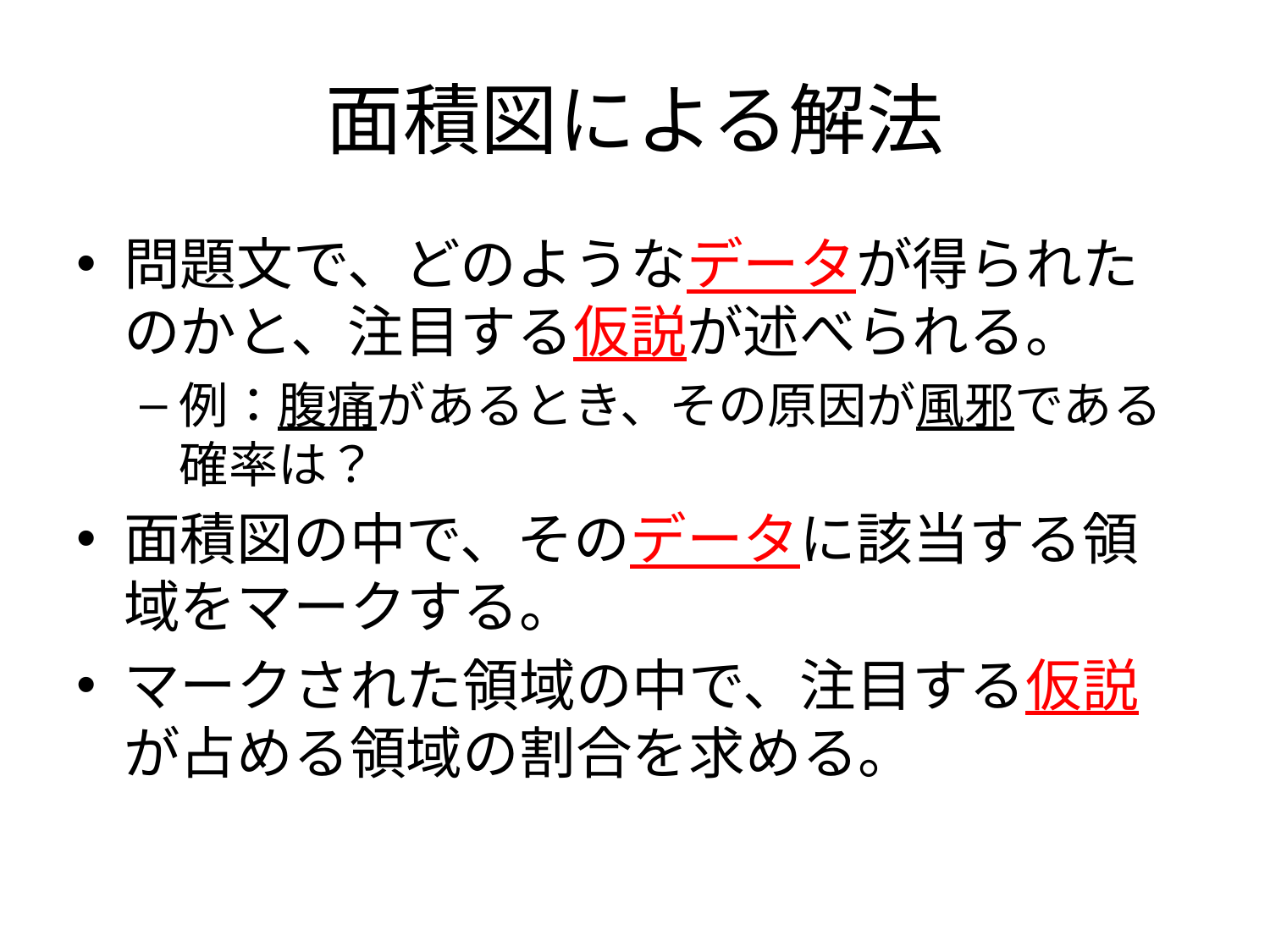

# 面積図による解法
問題文で、どのようなデータが得られたのかと、注目する仮説が述べられる。
例：腹痛があるとき、その原因が風邪である確率は？
面積図の中で、そのデータに該当する領域をマークする。
マークされた領域の中で、注目する仮説が占める領域の割合を求める。